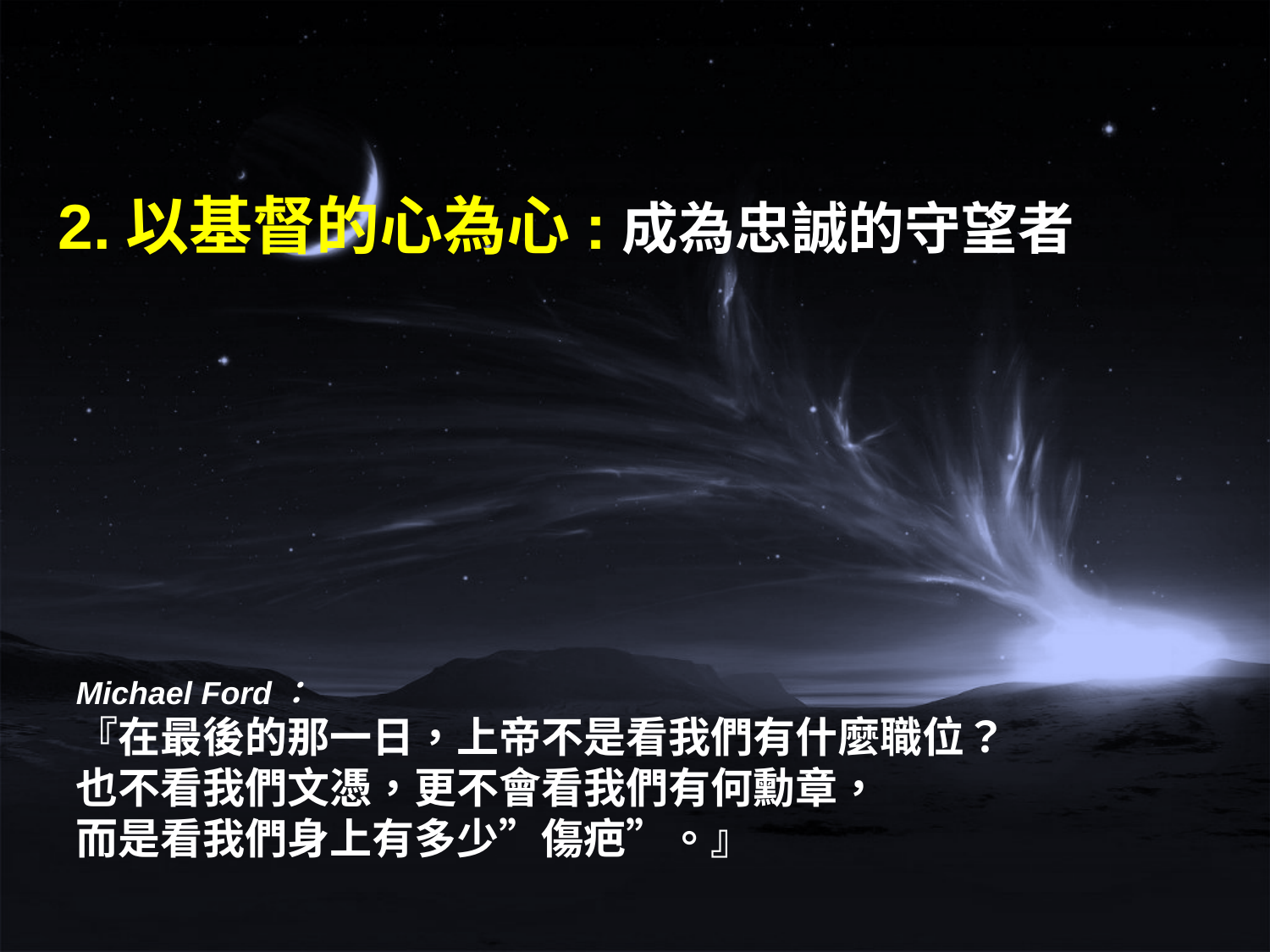

2.以基督的心為心:成為忠誠的守望者
Michael Ford：
『在最後的那一日，上帝不是看我們有什麼職位？
也不看我們文憑，更不會看我們有何勳章，
而是看我們身上有多少”傷疤”。』